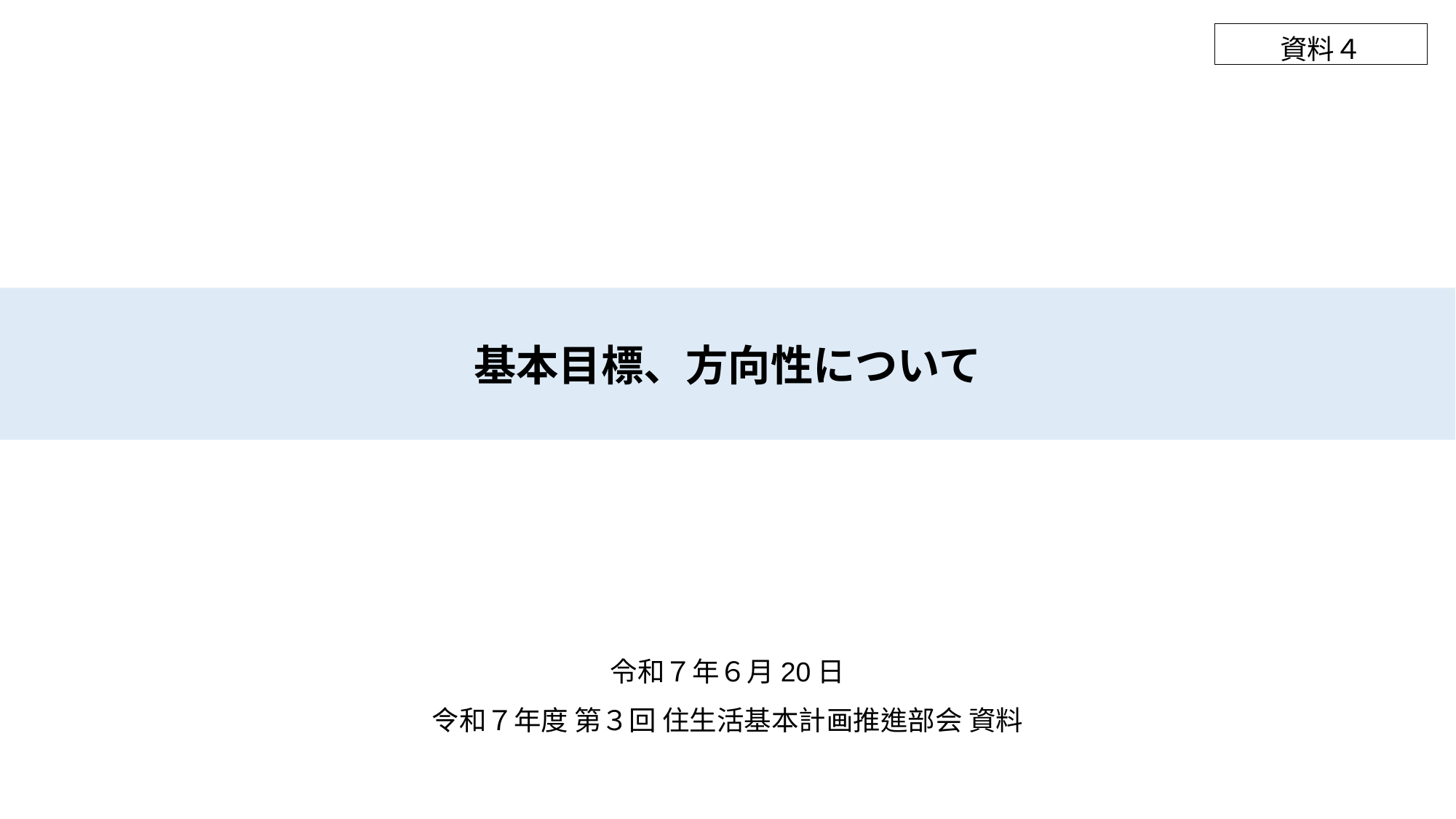

資料４
基本目標、方向性について
令和７年６月20日
令和７年度 第３回 住生活基本計画推進部会 資料